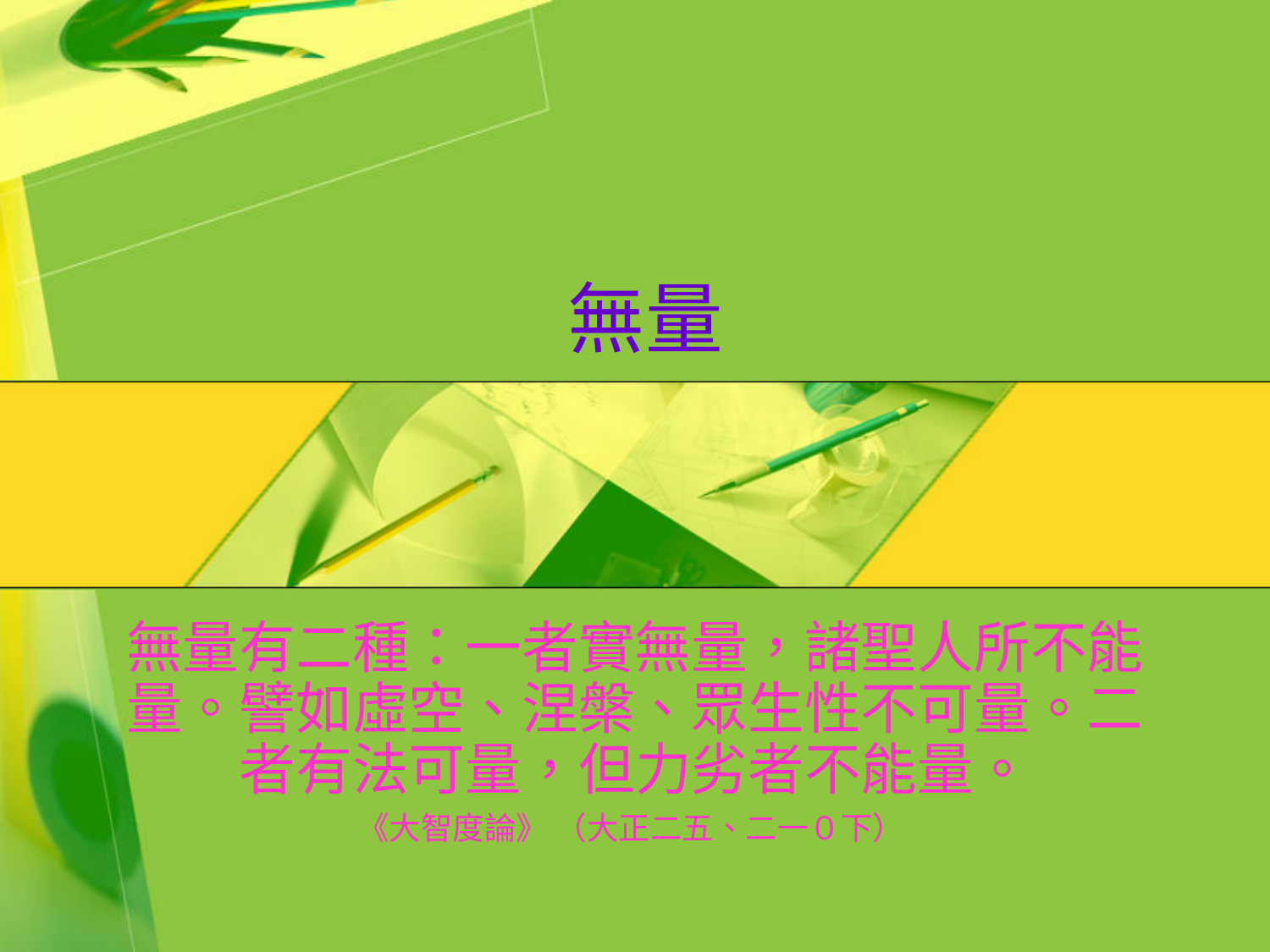

# 無量
無量有二種：一者實無量，諸聖人所不能量。譬如虛空、涅槃、眾生性不可量。二者有法可量，但力劣者不能量。
《大智度論》 （大正二五、二一０下）